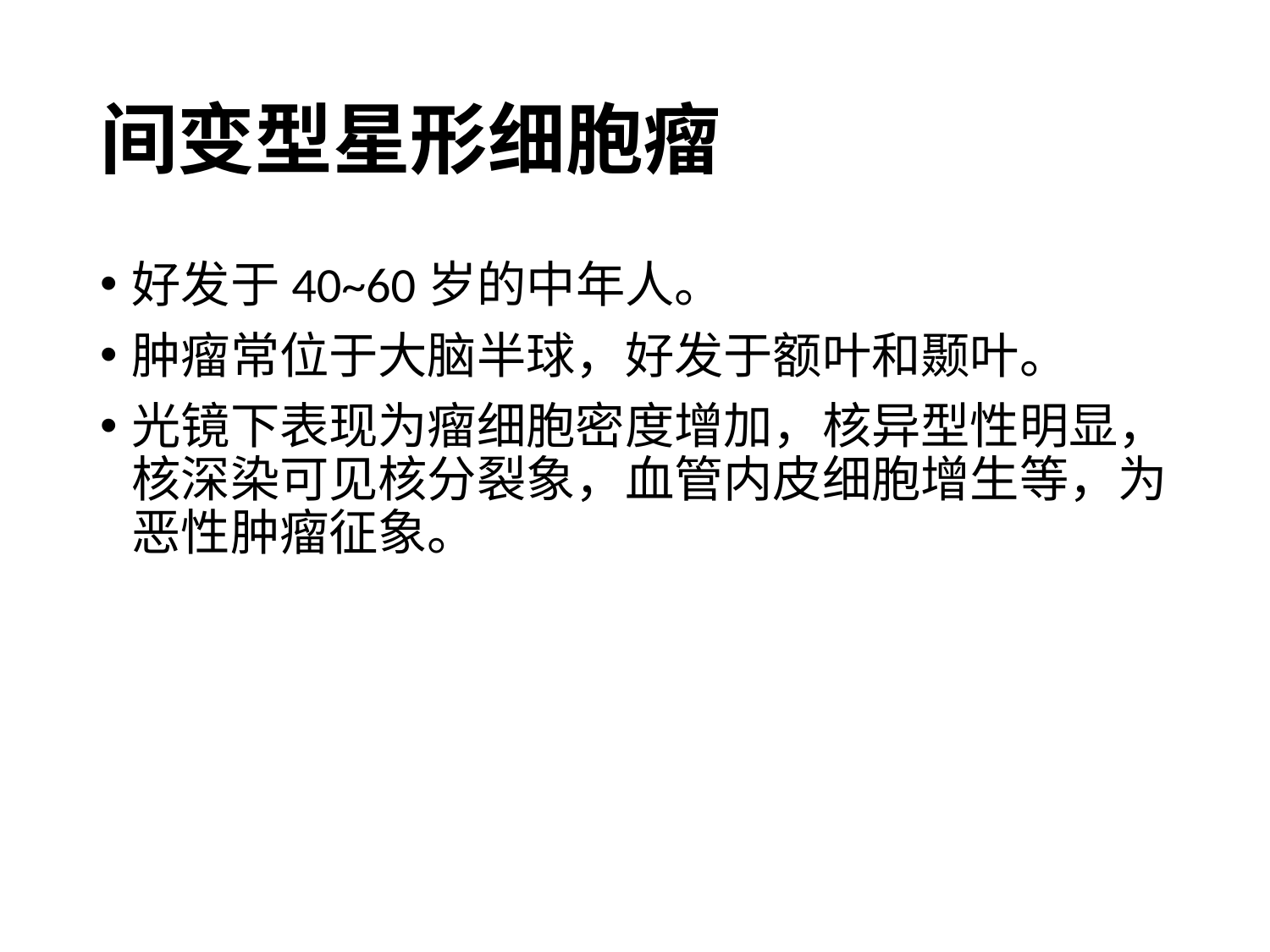

# 间变型星形细胞瘤
好发于40~60岁的中年人。
肿瘤常位于大脑半球，好发于额叶和颞叶。
光镜下表现为瘤细胞密度增加，核异型性明显，核深染可见核分裂象，血管内皮细胞增生等，为恶性肿瘤征象。